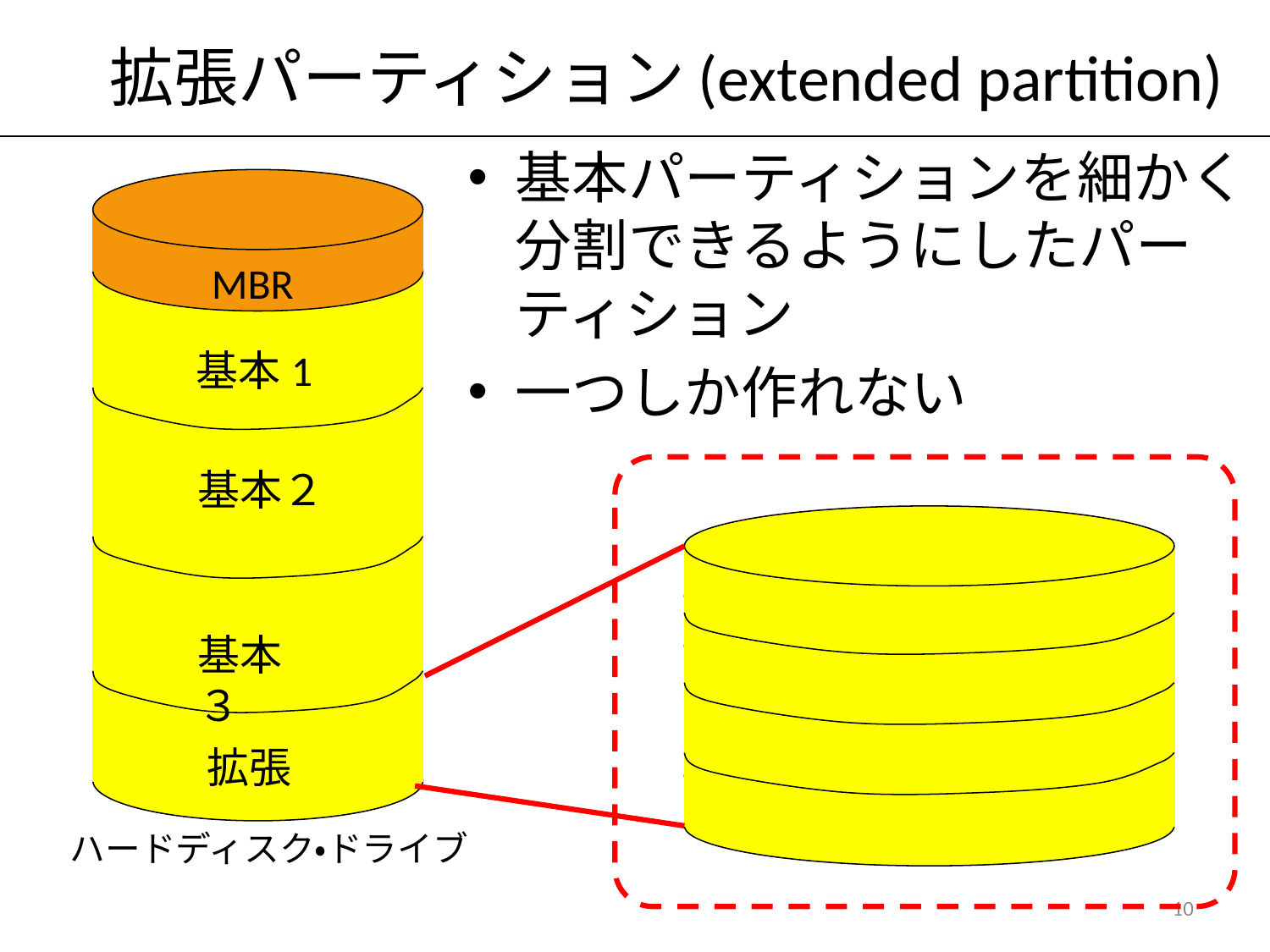

# 拡張パーティション(extended partition)
基本パーティションを細かく分割できるようにしたパーティション
一つしか作れない

MBR
基本1

基本２

基本３

拡張

ハードディスク・ドライブ

10